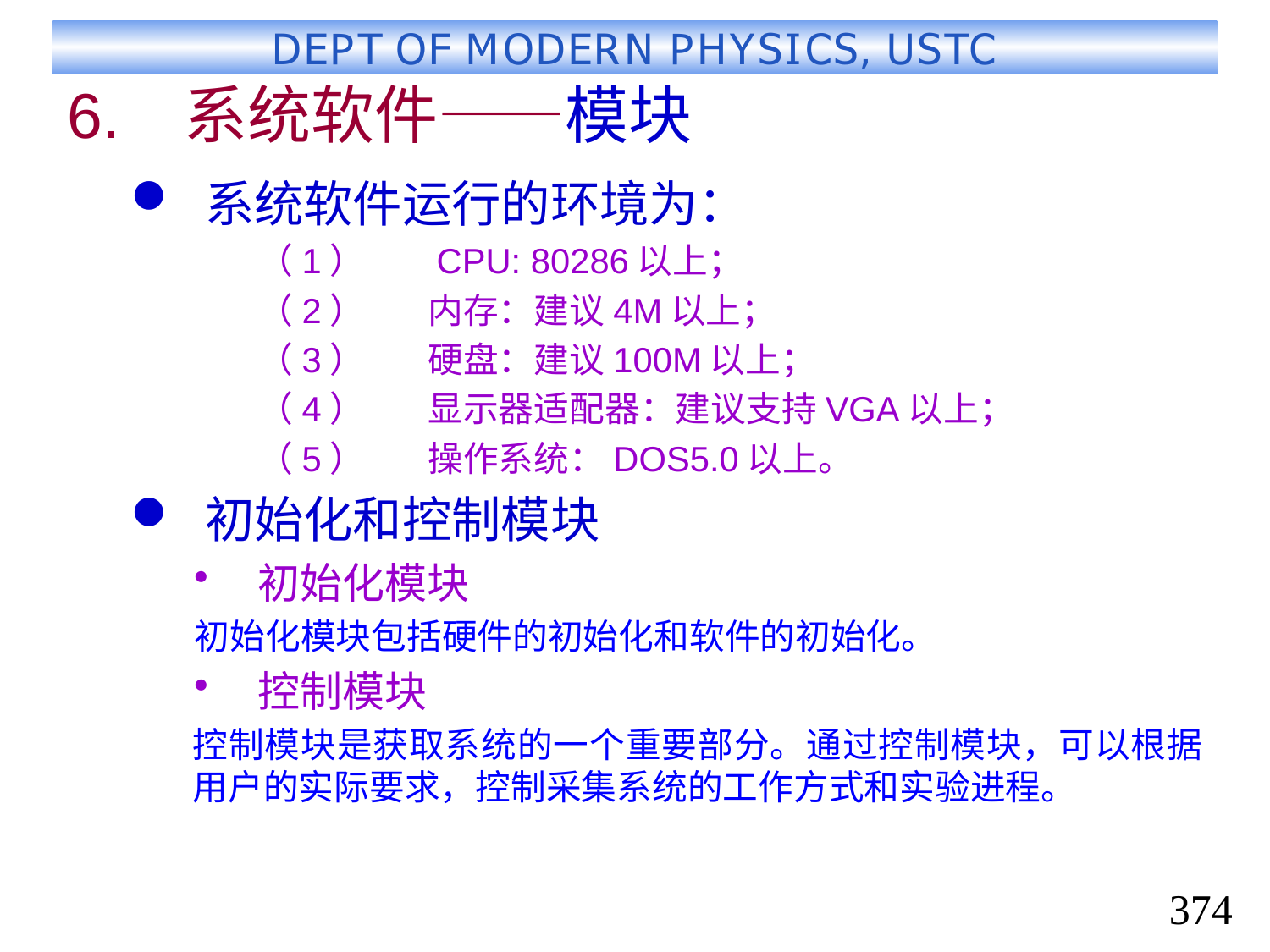

# 系统软件——模块
系统软件运行的环境为：
（1）        CPU: 80286以上；
（2）        内存：建议4M以上；
（3）        硬盘：建议100M以上；
（4）        显示器适配器：建议支持VGA以上；
（5）        操作系统：DOS5.0以上。
初始化和控制模块
初始化模块
初始化模块包括硬件的初始化和软件的初始化。
控制模块
控制模块是获取系统的一个重要部分。通过控制模块，可以根据用户的实际要求，控制采集系统的工作方式和实验进程。